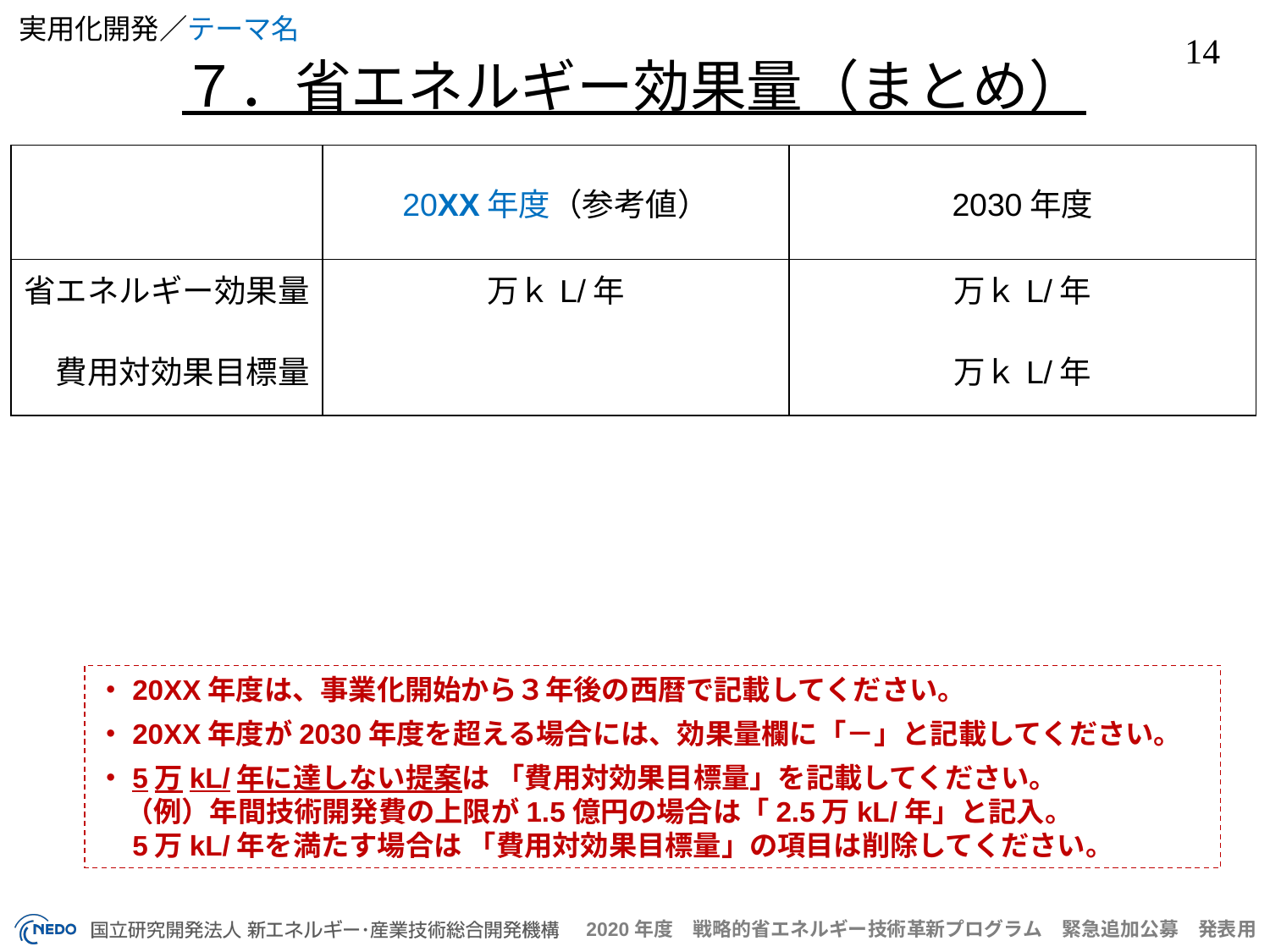

７．省エネルギー効果量（まとめ）
|  | 20XX年度（参考値） | 2030年度 |
| --- | --- | --- |
| 省エネルギー効果量 　費用対効果目標量 | 万ｋL/年 | 万ｋL/年 万ｋL/年 |
・20XX年度は、事業化開始から３年後の西暦で記載してください。
・20XX年度が2030年度を超える場合には、効果量欄に「－」と記載してください。
・5万kL/年に達しない提案は 「費用対効果目標量」を記載してください。
　（例）年間技術開発費の上限が1.5億円の場合は「2.5万kL/年」と記入。
　5万kL/年を満たす場合は 「費用対効果目標量」の項目は削除してください。